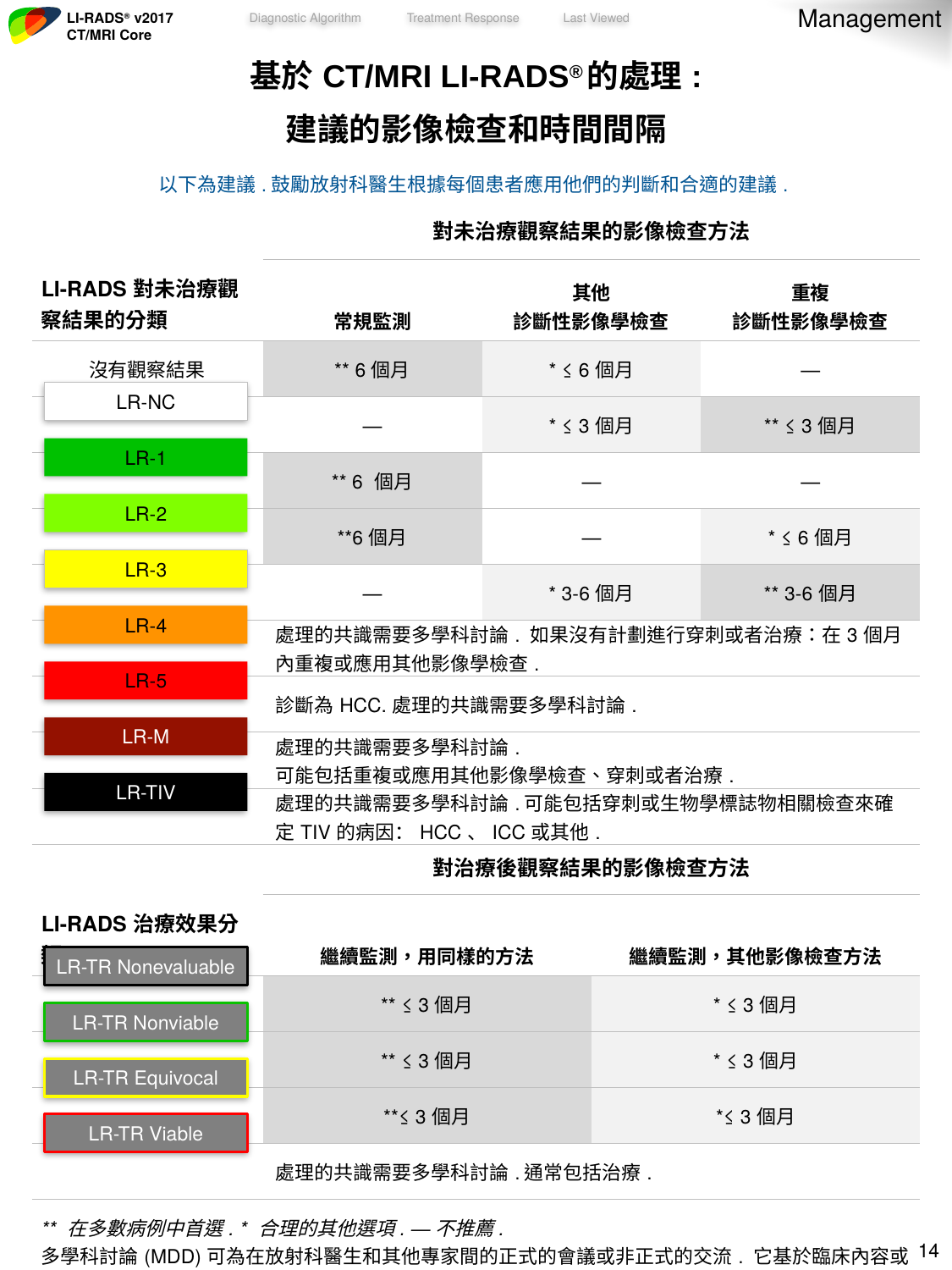

Management
| 基於CT/MRI LI-RADS®的處理: 建議的影像檢查和時間間隔 |
| --- |
| 以下為建議.鼓勵放射科醫生根據每個患者應用他們的判斷和合適的建議. |
| LI-RADS對未治療觀察結果的分類 | 對未治療觀察結果的影像檢查方法 |  |  |
| --- | --- | --- | --- |
|  | 常規監測 | 其他 診斷性影像學檢查 | 重複 診斷性影像學檢查 |
| 沒有觀察結果 | \*\* 6個月 | \* ≤ 6個月 | — |
|  | — | \* ≤ 3個月 | \*\* ≤ 3個月 |
|  | \*\* 6 個月 | — | — |
|  | \*\*6個月 | — | \* ≤ 6個月 |
|  | — | \* 3-6個月 | \*\* 3-6個月 |
|  | 處理的共識需要多學科討論. 如果沒有計劃進行穿刺或者治療：在3個月內重複或應用其他影像學檢查. |  |  |
|  | 診斷為HCC.處理的共識需要多學科討論. |  |  |
|  | 處理的共識需要多學科討論. 可能包括重複或應用其他影像學檢查、穿刺或者治療. |  |  |
|  | 處理的共識需要多學科討論.可能包括穿刺或生物學標誌物相關檢查來確定TIV的病因：HCC、ICC或其他. |  |  |
LR-NC
LR-1
LR-2
LR-3
LR-4
LR-5
LR-M
LR-TIV
| LI-RADS治療效果分類 | 對治療後觀察結果的影像檢查方法 |  |
| --- | --- | --- |
|  | 繼續監測，用同樣的方法 | 繼續監測，其他影像檢查方法 |
|  | \*\* ≤ 3個月 | \* ≤ 3個月 |
|  | \*\* ≤ 3個月 | \* ≤ 3個月 |
|  | \*\*≤ 3個月 | \*≤ 3個月 |
|  | 處理的共識需要多學科討論.通常包括治療. |  |
| \*\* 在多數病例中首選. \* 合理的其他選項. —不推薦. 多學科討論(MDD)可為在放射科醫生和其他專家間的正式的會議或非正式的交流. 它基於臨床內容或放射科醫生的判斷，與上述任何的影像檢查方法進行討論. |  |  |
LR-TR Nonevaluable
LR-TR Nonviable
LR-TR Equivocal
LR-TR Viable
14